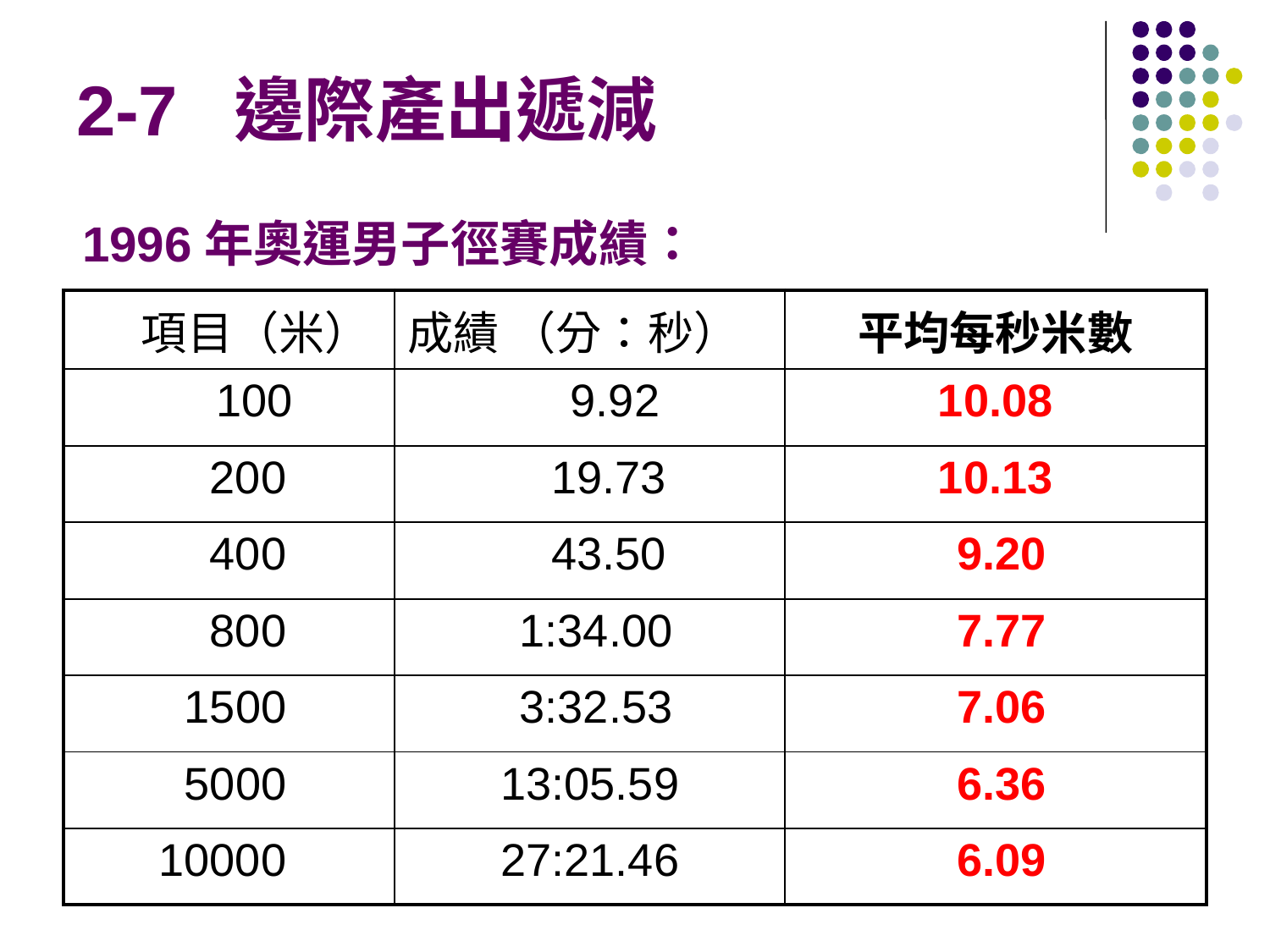

# 2-7  邊際產出遞減
1996年奧運男子徑賽成績：
| 項目（米） | 成績 （分：秒） | 平均每秒米數 |
| --- | --- | --- |
| 100 | 9.92 | 10.08 |
| 200 | 19.73 | 10.13 |
| 400 | 43.50 | 9.20 |
| 800 | 1:34.00 | 7.77 |
| 1500 | 3:32.53 | 7.06 |
| 5000 | 13:05.59 | 6.36 |
| 10000 | 27:21.46 | 6.09 |